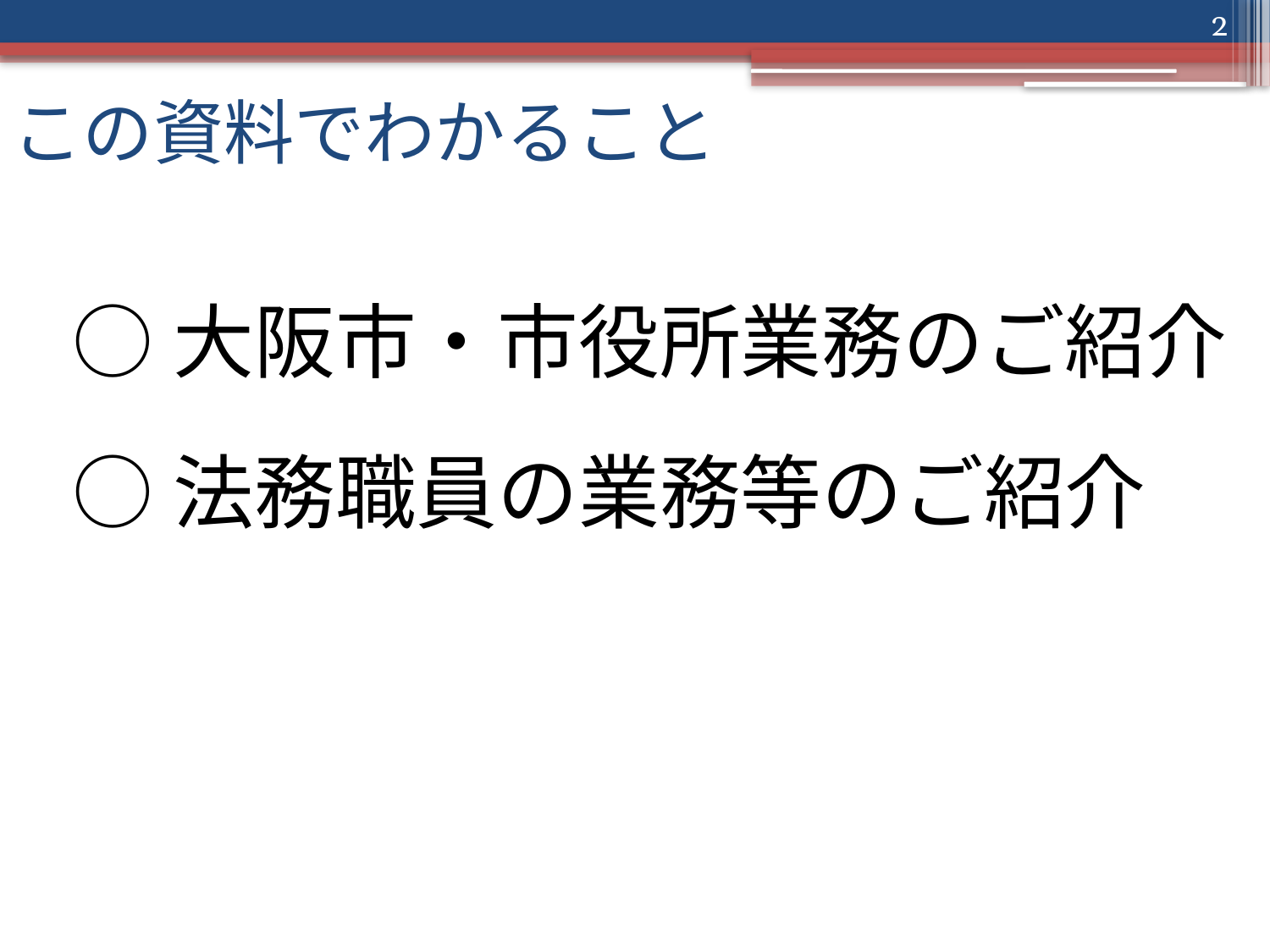

2
# この資料でわかること
○大阪市・市役所業務のご紹介
○法務職員の業務等のご紹介